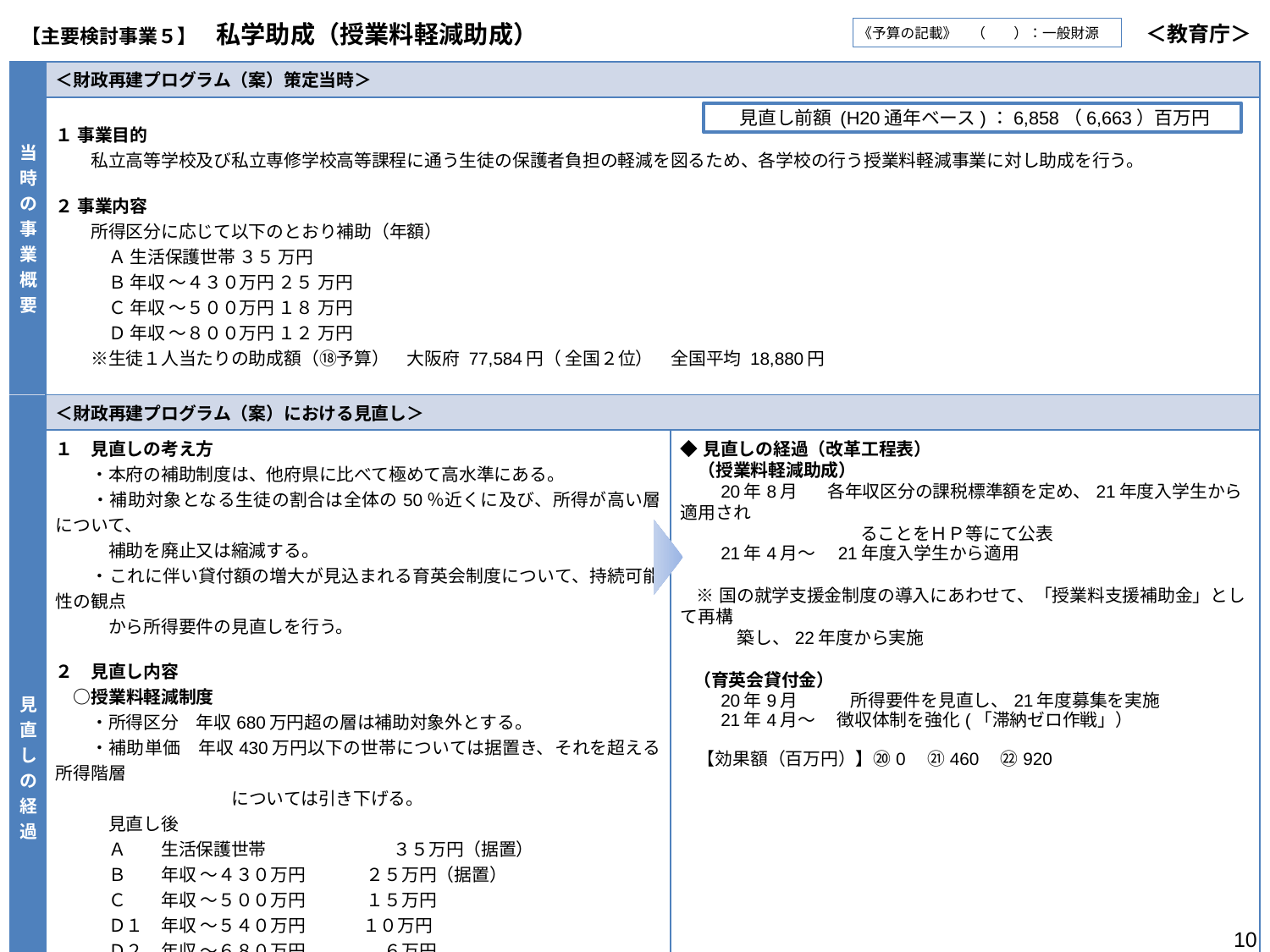

| 【主要検討事業５】　私学助成（授業料軽減助成） |  |  | ＜教育庁＞ |
| --- | --- | --- | --- |
《予算の記載》　（　　）：一般財源
| 当時の事業概要 | ＜財政再建プログラム（案）策定当時＞ |  |
| --- | --- | --- |
|  | １ 事業目的 　　私立高等学校及び私立専修学校高等課程に通う生徒の保護者負担の軽減を図るため、各学校の行う授業料軽減事業に対し助成を行う。 ２ 事業内容 　　所得区分に応じて以下のとおり補助（年額） 　　　Ａ 生活保護世帯 ３５ 万円 　　　Ｂ 年収 ～４３０万円 ２５ 万円 　　　Ｃ 年収 ～５００万円 １８ 万円 　　　Ｄ 年収 ～８００万円 １２ 万円 　　※生徒１人当たりの助成額（⑱予算）　大阪府 77,584円（ 全国２位）　全国平均 18,880円 |  |
| 見直しの経過 | ＜財政再建プログラム（案）における見直し＞ |  |
|  | １　見直しの考え方 　　・本府の補助制度は、他府県に比べて極めて高水準にある。 　　・補助対象となる生徒の割合は全体の50％近くに及び、所得が高い層について、 　　　補助を廃止又は縮減する。 　　・これに伴い貸付額の増大が見込まれる育英会制度について、持続可能性の観点 　　　から所得要件の見直しを行う。 ２　見直し内容 　○授業料軽減制度 　　・所得区分　年収680万円超の層は補助対象外とする。 　　・補助単価　年収430万円以下の世帯については据置き、それを超える所得階層 　　　　　　　　　　については引き下げる。 　　　見直し後 　　　Ａ　　生活保護世帯　 　　　　　　３５万円（据置） 　　　Ｂ　　年収 ～４３０万円　　　 ２５万円（据置） 　　　Ｃ　　年収 ～５００万円　　 　 １５万円 　　　Ｄ１　年収 ～５４０万円　　　 １０万円 　　　Ｄ２　年収 ～６８０万円　　　 　 ６万円 　○育英会貸付金 　　・所得要件　1,100万円　 →　約809万円（旧日育程度） 　　・所得算定　主たる学資負担者　→　保護者合算（軽減助成と同じ） 　　・未償還金の回収に一層努める。 ３　実施時期 平成２１年度入学生から適用 | ◆見直しの経過（改革工程表） 　（授業料軽減助成） 　　20年8月 　 各年収区分の課税標準額を定め、21年度入学生から適用され 　　　　　　　　　 　ることをＨＰ等にて公表 　　21年4月～　21年度入学生から適用 ※国の就学支援金制度の導入にあわせて、「授業料支援補助金」として再構 　　　 築し、22年度から実施 （育英会貸付金） 　　20年9月　　　所得要件を見直し、21年度募集を実施 　　21年4月～　 徴収体制を強化(「滞納ゼロ作戦」） 【効果額（百万円）】⑳0　㉑460　㉒920 |
見直し前額 (H20通年ベース)：6,858（6,663）百万円

10